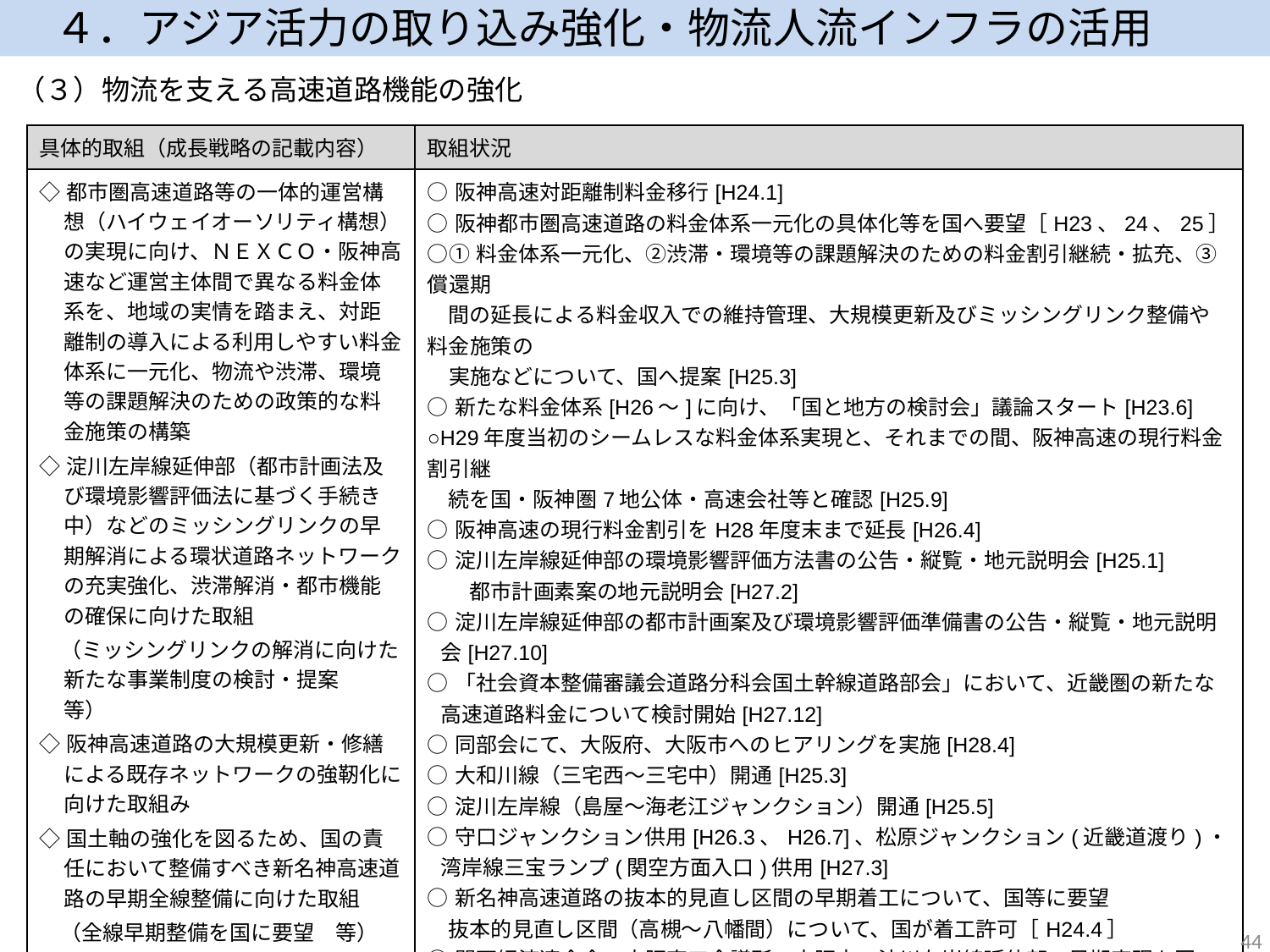

４．アジア活力の取り込み強化・物流人流インフラの活用
（３）物流を支える高速道路機能の強化
| 具体的取組（成長戦略の記載内容） | 取組状況 |
| --- | --- |
| ◇都市圏高速道路等の一体的運営構想（ハイウェイオーソリティ構想）の実現に向け、ＮＥＸＣＯ・阪神高速など運営主体間で異なる料金体系を、地域の実情を踏まえ、対距離制の導入による利用しやすい料金体系に一元化、物流や渋滞、環境等の課題解決のための政策的な料金施策の構築 ◇淀川左岸線延伸部（都市計画法及び環境影響評価法に基づく手続き中）などのミッシングリンクの早期解消による環状道路ネットワークの充実強化、渋滞解消・都市機能の確保に向けた取組 　（ミッシングリンクの解消に向けた新たな事業制度の検討・提案　等） ◇阪神高速道路の大規模更新・修繕による既存ネットワークの強靭化に向けた取組み ◇国土軸の強化を図るため、国の責任において整備すべき新名神高速道路の早期全線整備に向けた取組 　（全線早期整備を国に要望　等） | ○阪神高速対距離制料金移行[H24.1] ○阪神都市圏高速道路の料金体系一元化の具体化等を国へ要望［H23、24、25］ ○①料金体系一元化、②渋滞・環境等の課題解決のための料金割引継続・拡充、③償還期 　間の延長による料金収入での維持管理、大規模更新及びミッシングリンク整備や料金施策の 　実施などについて、国へ提案[H25.3] ○新たな料金体系[H26～]に向け、「国と地方の検討会」議論スタート[H23.6] ○H29年度当初のシームレスな料金体系実現と、それまでの間、阪神高速の現行料金割引継　 　続を国・阪神圏7地公体・高速会社等と確認[H25.9] ○阪神高速の現行料金割引をH28年度末まで延長[H26.4] ○淀川左岸線延伸部の環境影響評価方法書の公告・縦覧・地元説明会[H25.1] 　　都市計画素案の地元説明会[H27.2] ○淀川左岸線延伸部の都市計画案及び環境影響評価準備書の公告・縦覧・地元説明会[H27.10] ○「社会資本整備審議会道路分科会国土幹線道路部会」において、近畿圏の新たな高速道路料金について検討開始[H27.12] ○同部会にて、大阪府、大阪市へのヒアリングを実施[H28.4] ○大和川線（三宅西～三宅中）開通[H25.3] ○淀川左岸線（島屋～海老江ジャンクション）開通[H25.5] ○守口ジャンクション供用[H26.3、H26.7]、松原ジャンクション(近畿道渡り)・湾岸線三宝ランプ(関空方面入口)供用[H27.3] ○新名神高速道路の抜本的見直し区間の早期着工について、国等に要望 　抜本的見直し区間（高槻～八幡間）について、国が着工許可［H24.4］ ○関西経済連合会、大阪商工会議所、大阪市、淀川左岸線延伸部の早期実現を国へ要望[H27.2] ○阪神高速が大規模更新・修繕事業の実施について国の許可を受け、H27年度より着手[H27.3] ○淀川左岸線延伸部等の早期整備に向け、関西の経済界と自治体による推進協議会を設立し、決起大会を開催[H27.6] ○同推進協議会として、国等へ要望活動を実施[H27.6] [H28.1] |
44